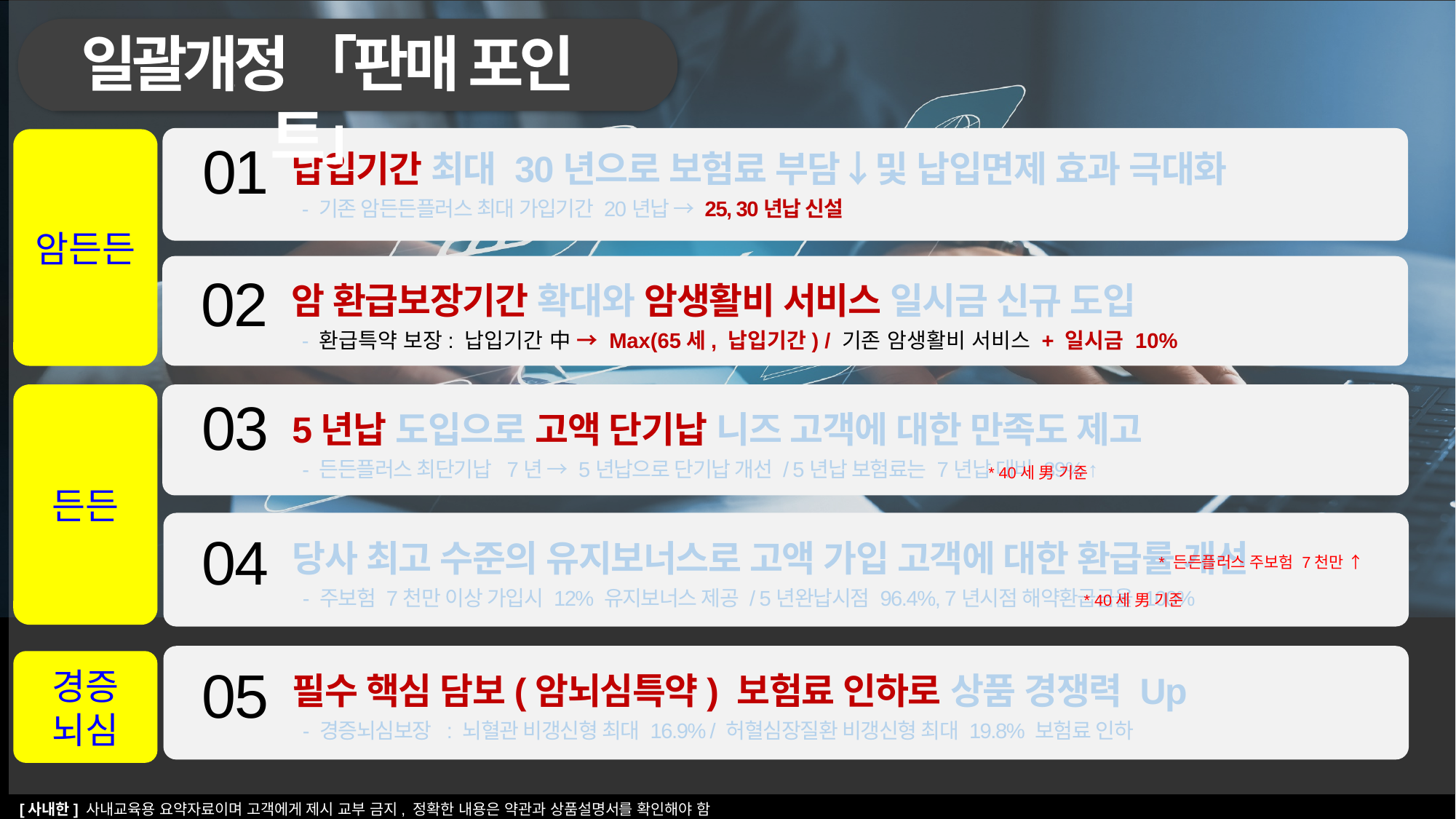

일괄개정 「판매 포인트」

01

암든든
납입기간 최대 30년으로 보험료 부담↓및 납입면제 효과 극대화
- 기존 암든든플러스 최대 가입기간 20년납 → 25, 30년납 신설

02
암 환급보장기간 확대와 암생활비 서비스 일시금 신규 도입
- 환급특약 보장: 납입기간 中 → Max(65세, 납입기간) / 기존 암생활비 서비스 + 일시금 10%
03
든든

5년납 도입으로 고액 단기납 니즈 고객에 대한 만족도 제고
- 든든플러스 최단기납  7년 → 5년납으로 단기납 개선 / 5년납 보험료는 7년납 대비 39% ↑
* 40세 男 기준

04
당사 최고 수준의 유지보너스로 고액 가입 고객에 대한 환급률 개선
* 든든플러스 주보험 7천만 ↑
- 주보험 7천만 이상 가입시 12% 유지보너스 제공 / 5년완납시점 96.4%, 7년시점 해약환급금율 100%
* 40세 男 기준

경증
뇌심
05
필수 핵심 담보(암뇌심특약) 보험료 인하로 상품 경쟁력 Up
- 경증뇌심보장  : 뇌혈관 비갱신형 최대 16.9% / 허혈심장질환 비갱신형 최대 19.8% 보험료 인하